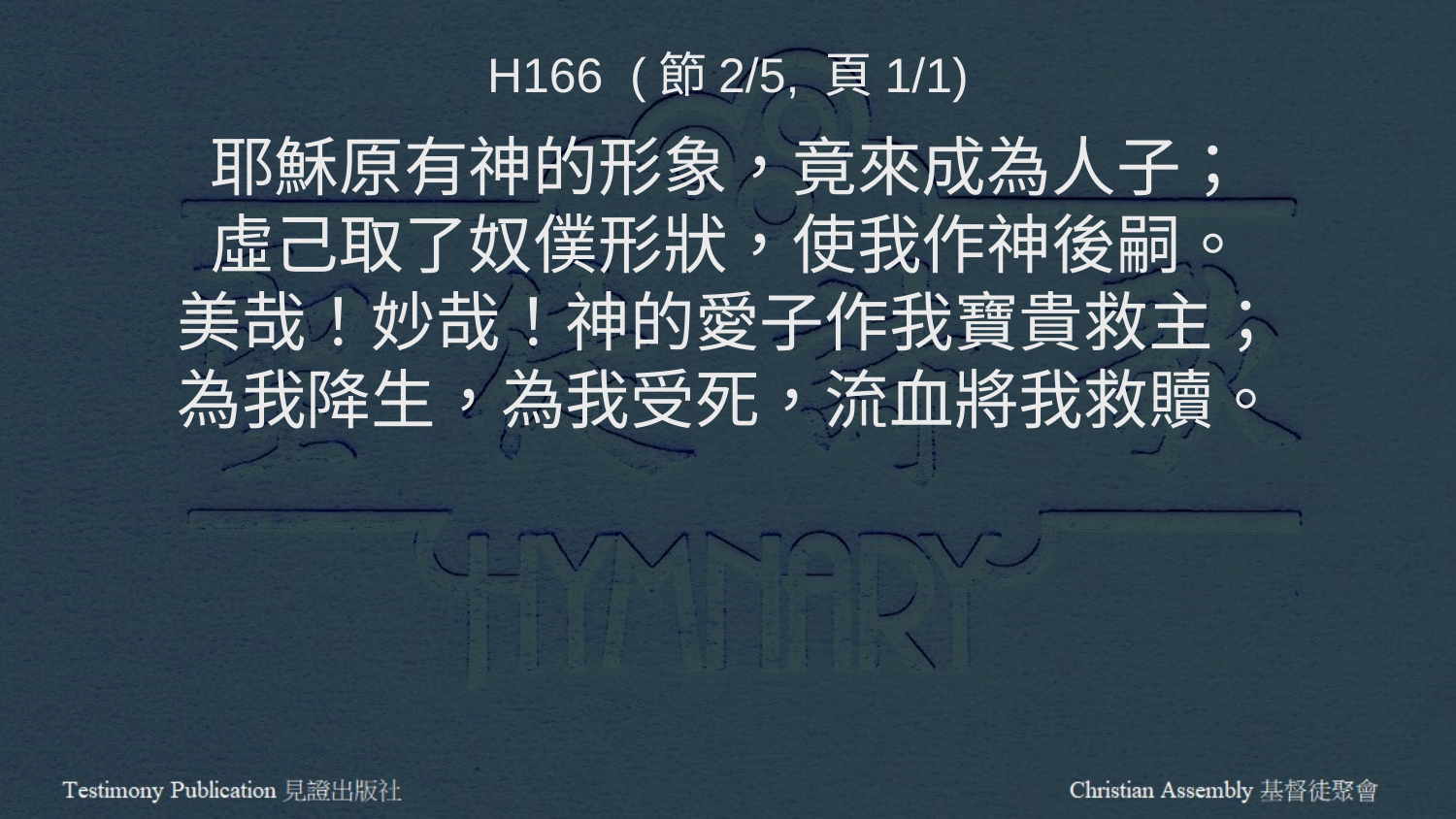

H166  (節2/5, 頁1/1)
耶穌原有神的形象，竟來成為人子；
虛己取了奴僕形狀，使我作神後嗣。
美哉！妙哉！神的愛子作我寶貴救主；
為我降生，為我受死，流血將我救贖。